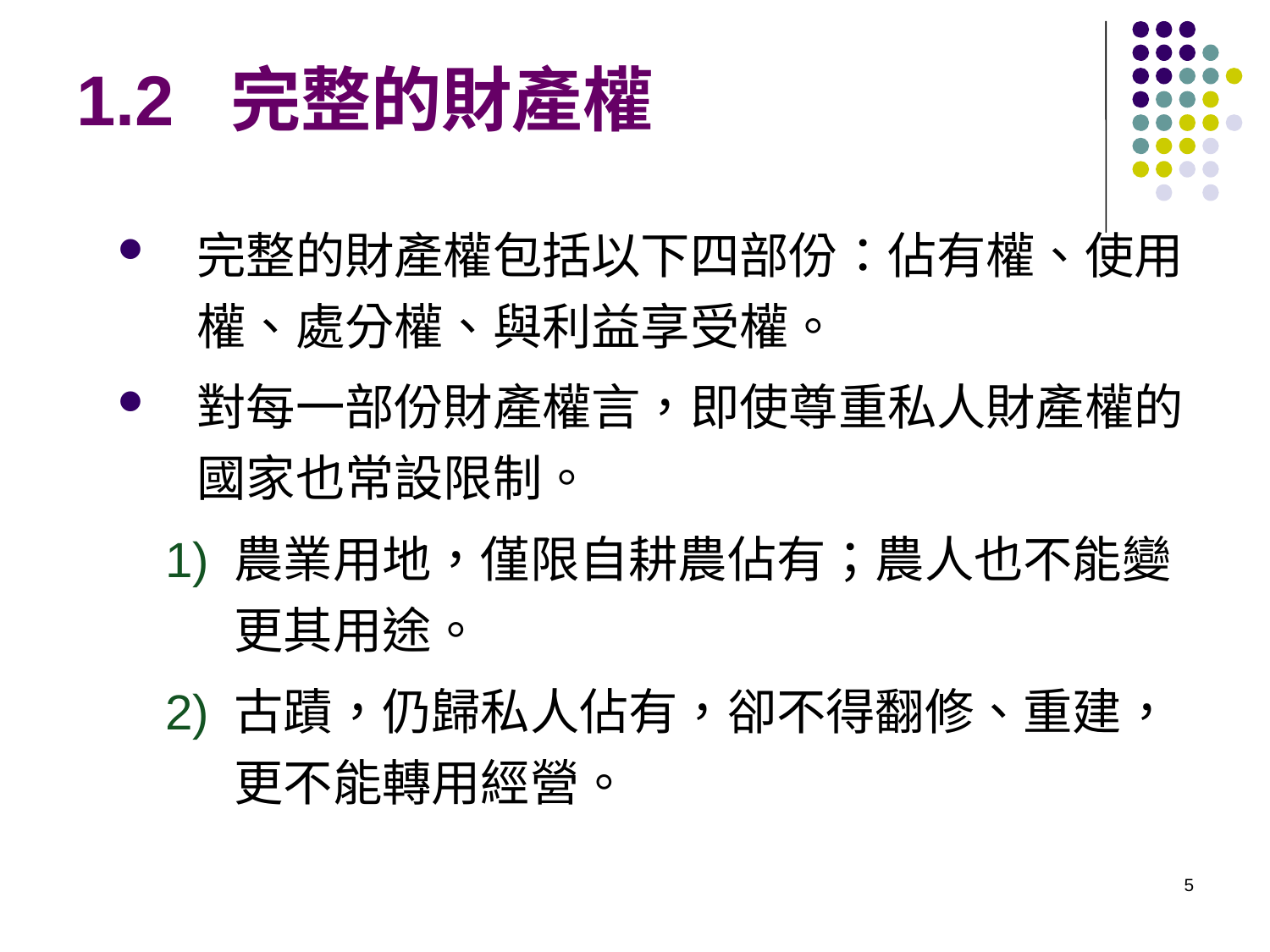

# 1.2  完整的財產權
完整的財產權包括以下四部份：佔有權、使用權、處分權、與利益享受權。
對每一部份財產權言，即使尊重私人財產權的國家也常設限制。
農業用地，僅限自耕農佔有；農人也不能變更其用途。
古蹟，仍歸私人佔有，卻不得翻修、重建，更不能轉用經營。
5